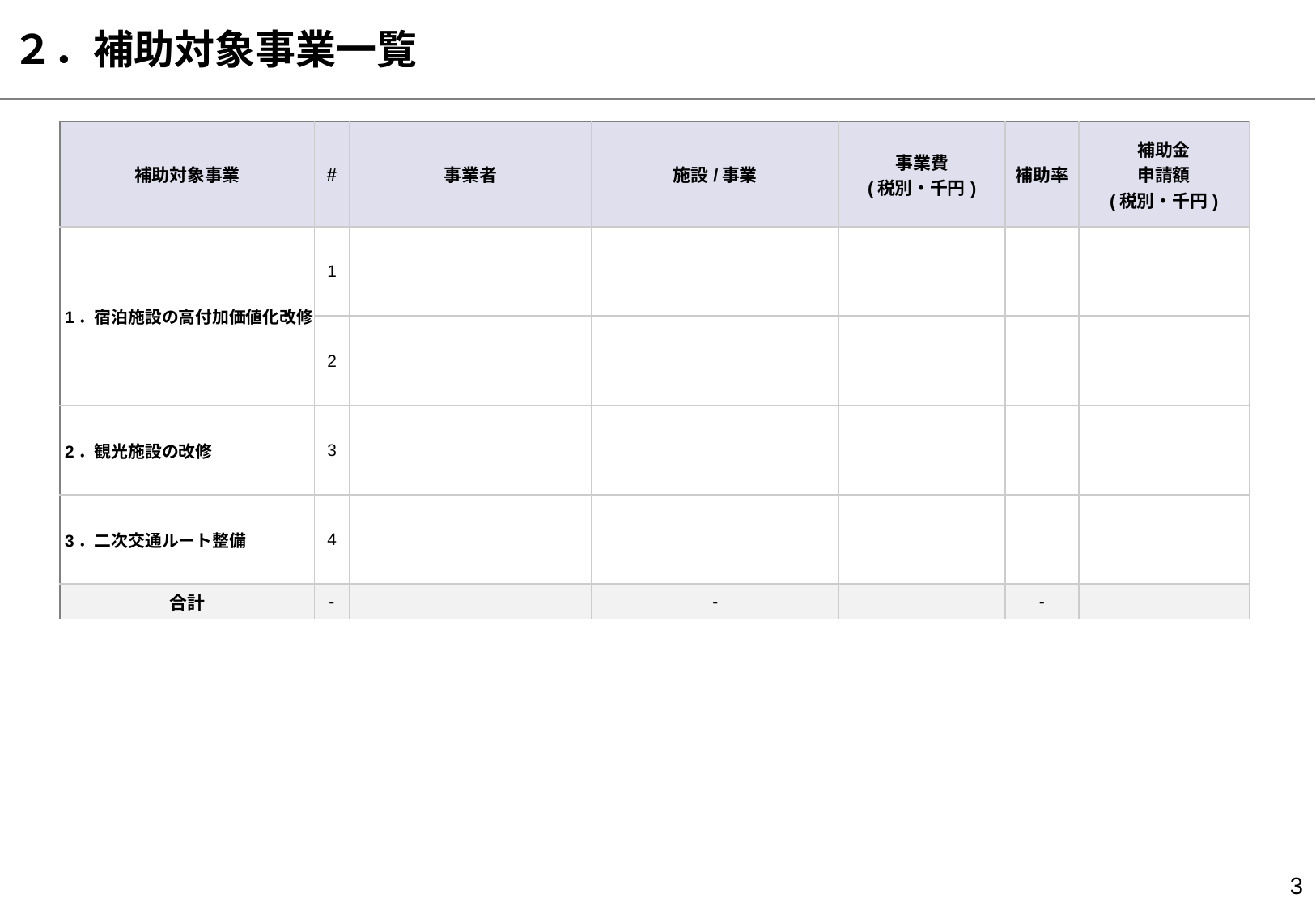

２．補助対象事業一覧
| 補助対象事業 | # | 事業者 | 施設/事業 | 事業費 (税別・千円) | 補助率 | 補助金 申請額 (税別・千円) |
| --- | --- | --- | --- | --- | --- | --- |
| 1．宿泊施設の高付加価値化改修 | 1 |  |  |  |  |  |
|  | 2 |  |  |  |  |  |
| 2．観光施設の改修 | 3 |  |  |  |  |  |
| 3．二次交通ルート整備 | 4 |  |  |  |  |  |
| 合計 | - |  | - |  | - |  |
3